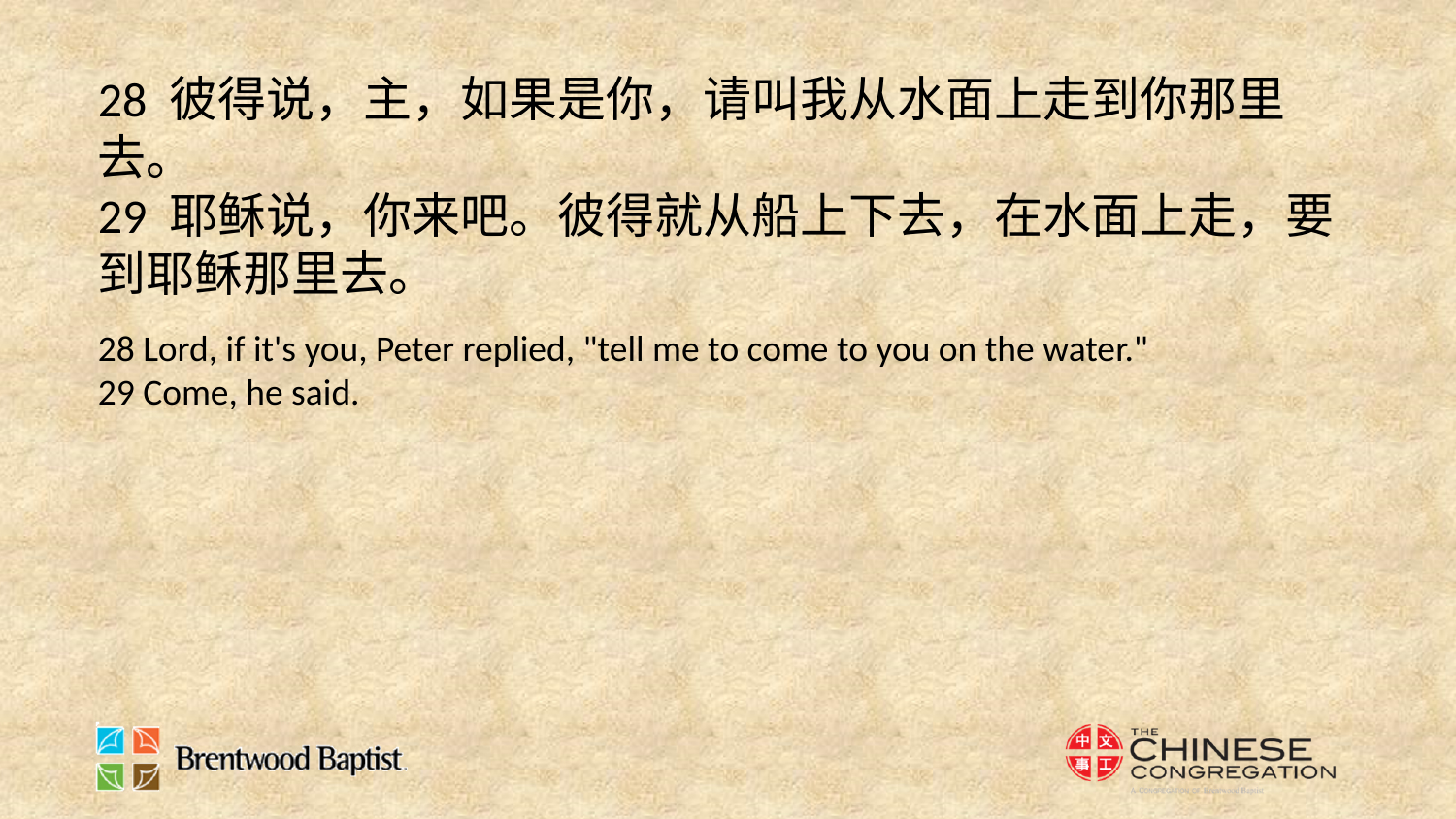

28 彼得说，主，如果是你，请叫我从水面上走到你那里去。
29 耶稣说，你来吧。彼得就从船上下去，在水面上走，要到耶稣那里去。

28 Lord, if it's you, Peter replied, "tell me to come to you on the water."
29 Come, he said.